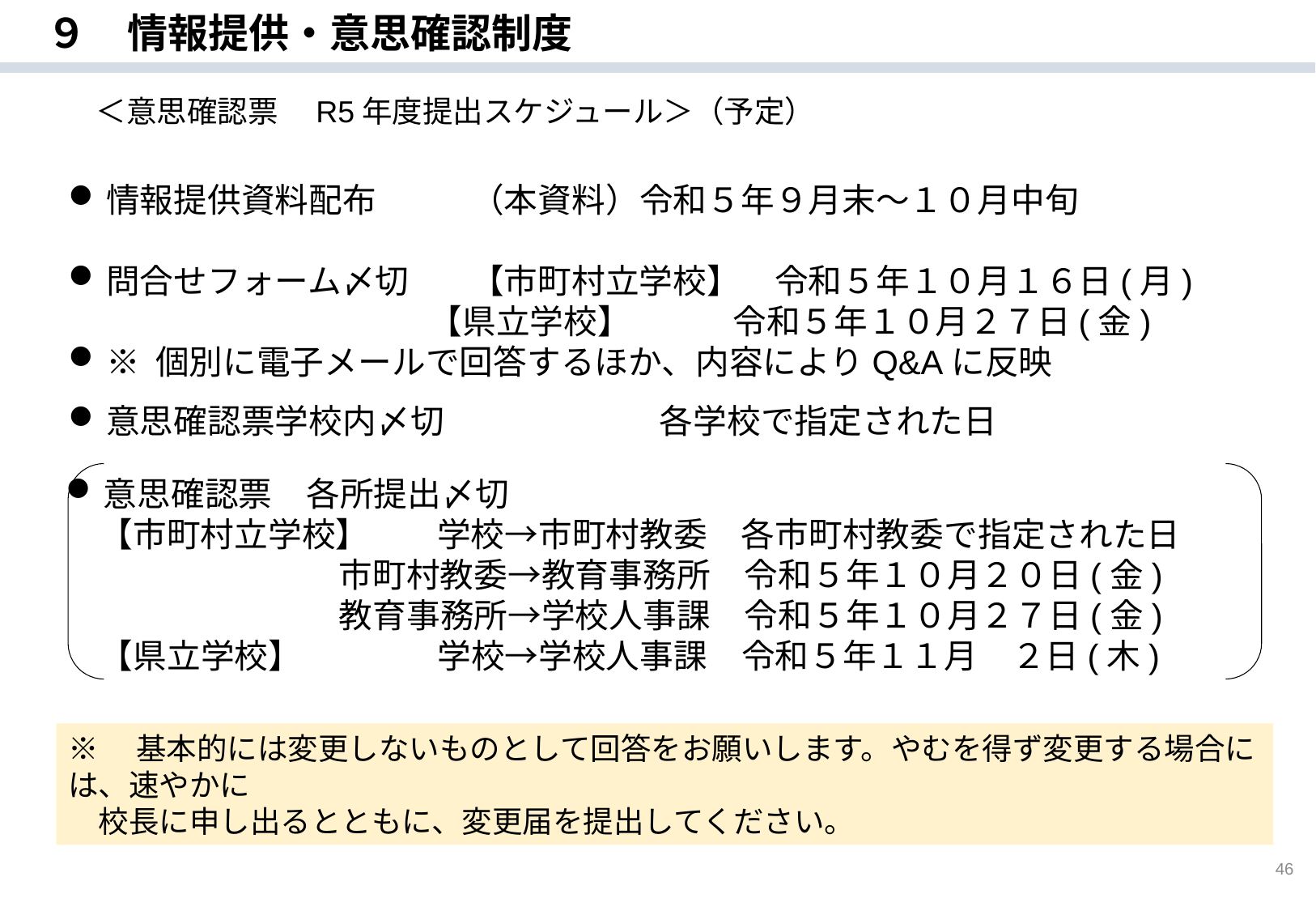

９　情報提供・意思確認制度

＜意思確認票　R5年度提出スケジュール＞（予定）
情報提供資料配布	（本資料）令和５年９月末～１０月中旬
問合せフォーム〆切	【市町村立学校】　令和５年１０月１６日(月)
　　　　　　　　　   　【県立学校】　　　令和５年１０月２７日(金)
※ 個別に電子メールで回答するほか、内容によりQ&Aに反映
意思確認票学校内〆切		　　各学校で指定された日

意思確認票　各所提出〆切
　【市町村立学校】　　学校→市町村教委　各市町村教委で指定された日
		   市町村教委→教育事務所　令和５年１０月２０日(金)
		   教育事務所→学校人事課　令和５年１０月２７日(金)
　【県立学校】　　　　学校→学校人事課　令和５年１１月　２日(木)
※　基本的には変更しないものとして回答をお願いします。やむを得ず変更する場合には、速やかに
　校長に申し出るとともに、変更届を提出してください。
46